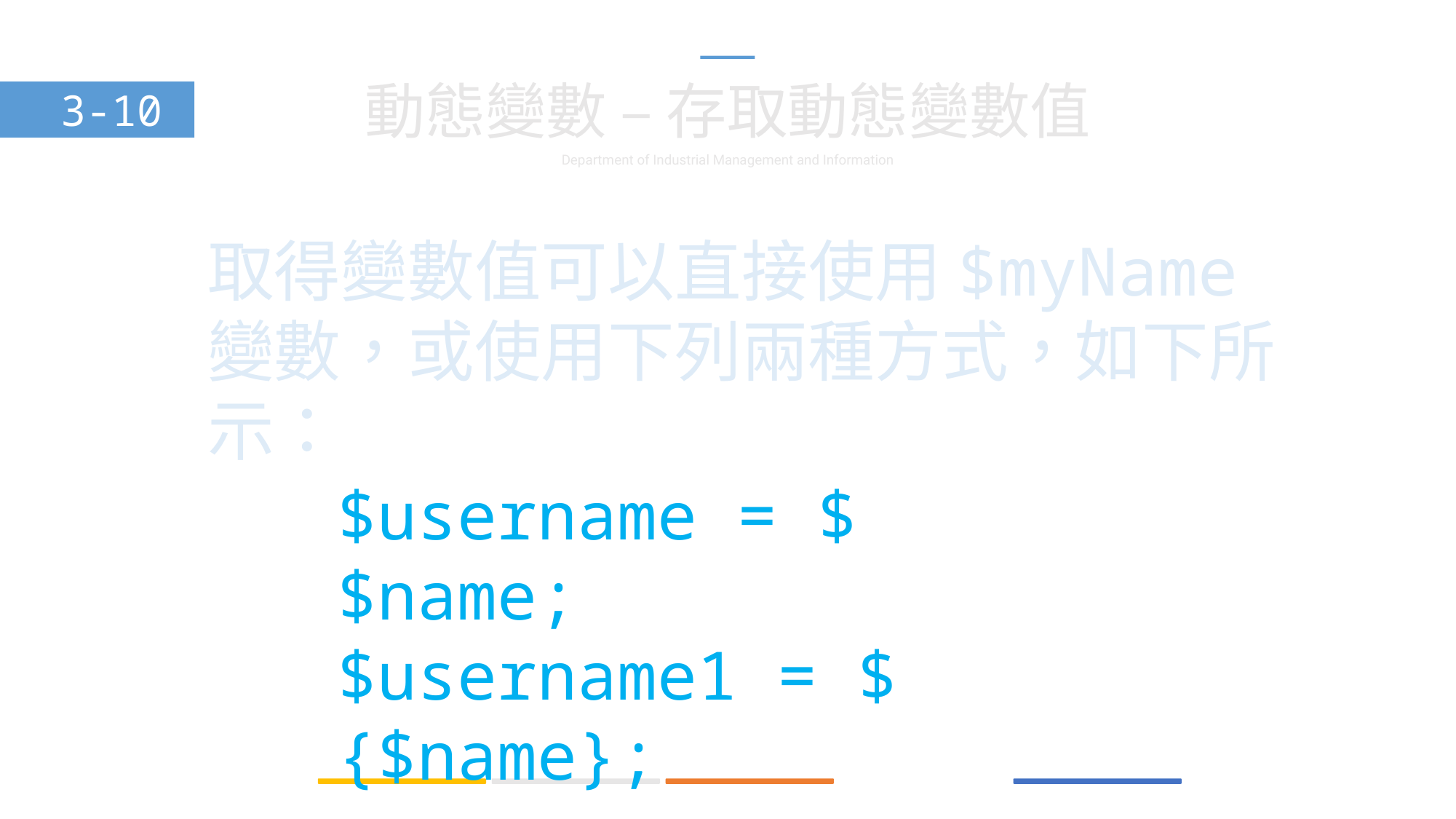

動態變數 – 存取動態變數值
3-10
取得變數值可以直接使用$myName變數，或使用下列兩種方式，如下所示：
$username = $$name;
$username1 = ${$name};